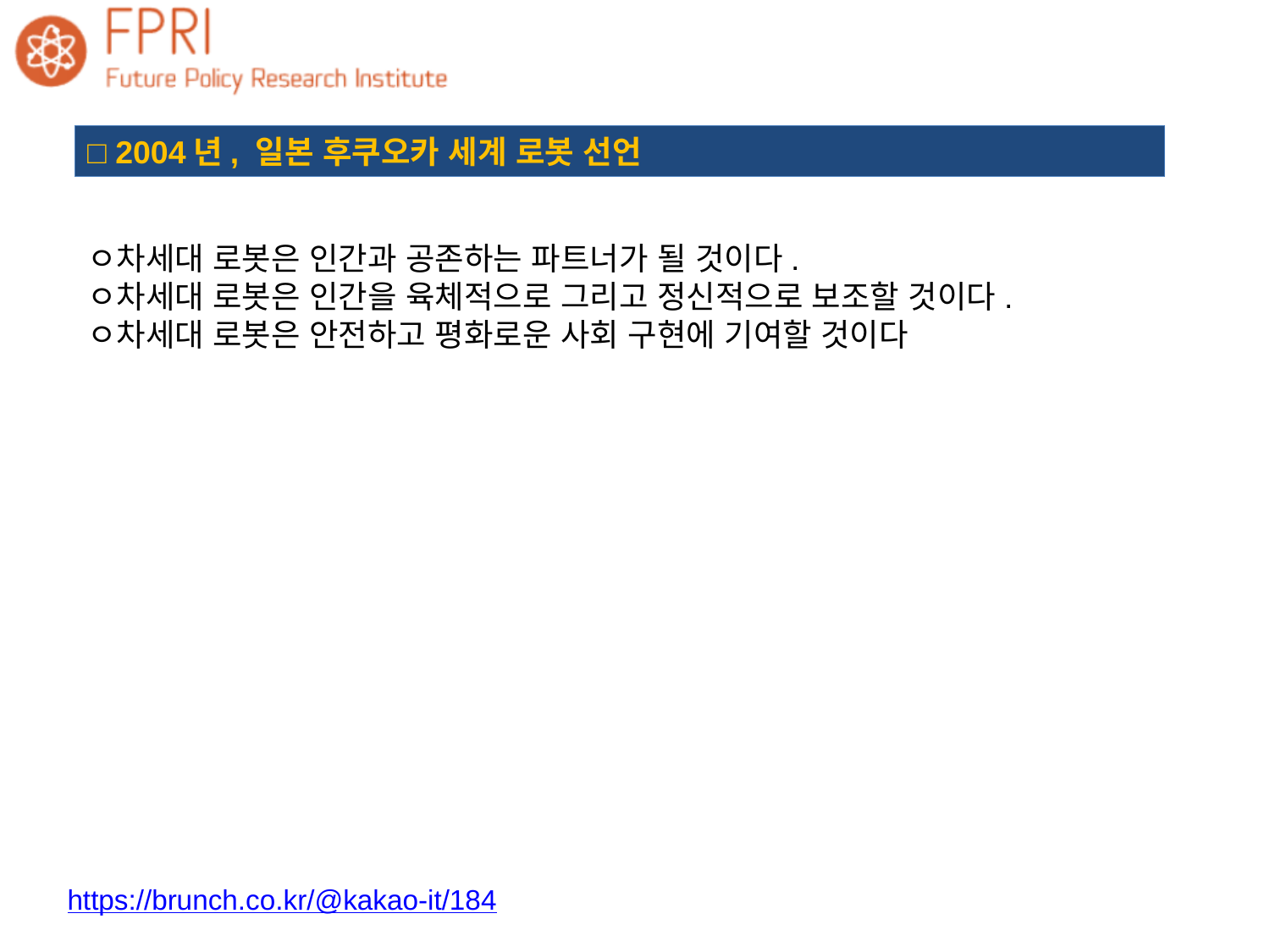

□ 2004년, 일본 후쿠오카 세계 로봇 선언
ㅇ차세대 로봇은 인간과 공존하는 파트너가 될 것이다.
ㅇ차세대 로봇은 인간을 육체적으로 그리고 정신적으로 보조할 것이다.
ㅇ차세대 로봇은 안전하고 평화로운 사회 구현에 기여할 것이다
https://brunch.co.kr/@kakao-it/184